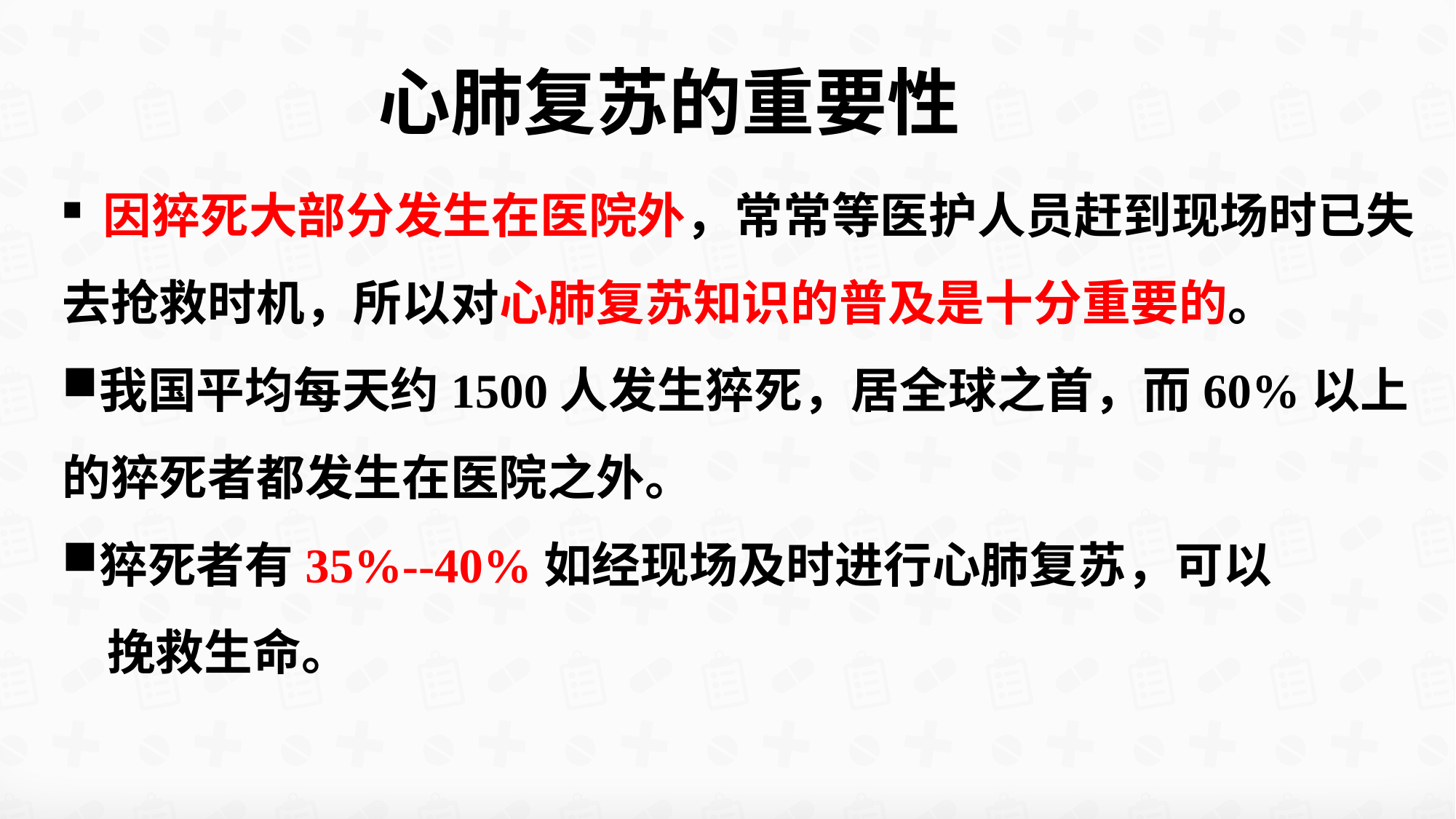

心肺复苏的重要性
  因猝死大部分发生在医院外，常常等医护人员赶到现场时已失去抢救时机，所以对心肺复苏知识的普及是十分重要的。
我国平均每天约1500人发生猝死，居全球之首，而60%以上的猝死者都发生在医院之外。
猝死者有35%--40%如经现场及时进行心肺复苏，可以
   挽救生命。